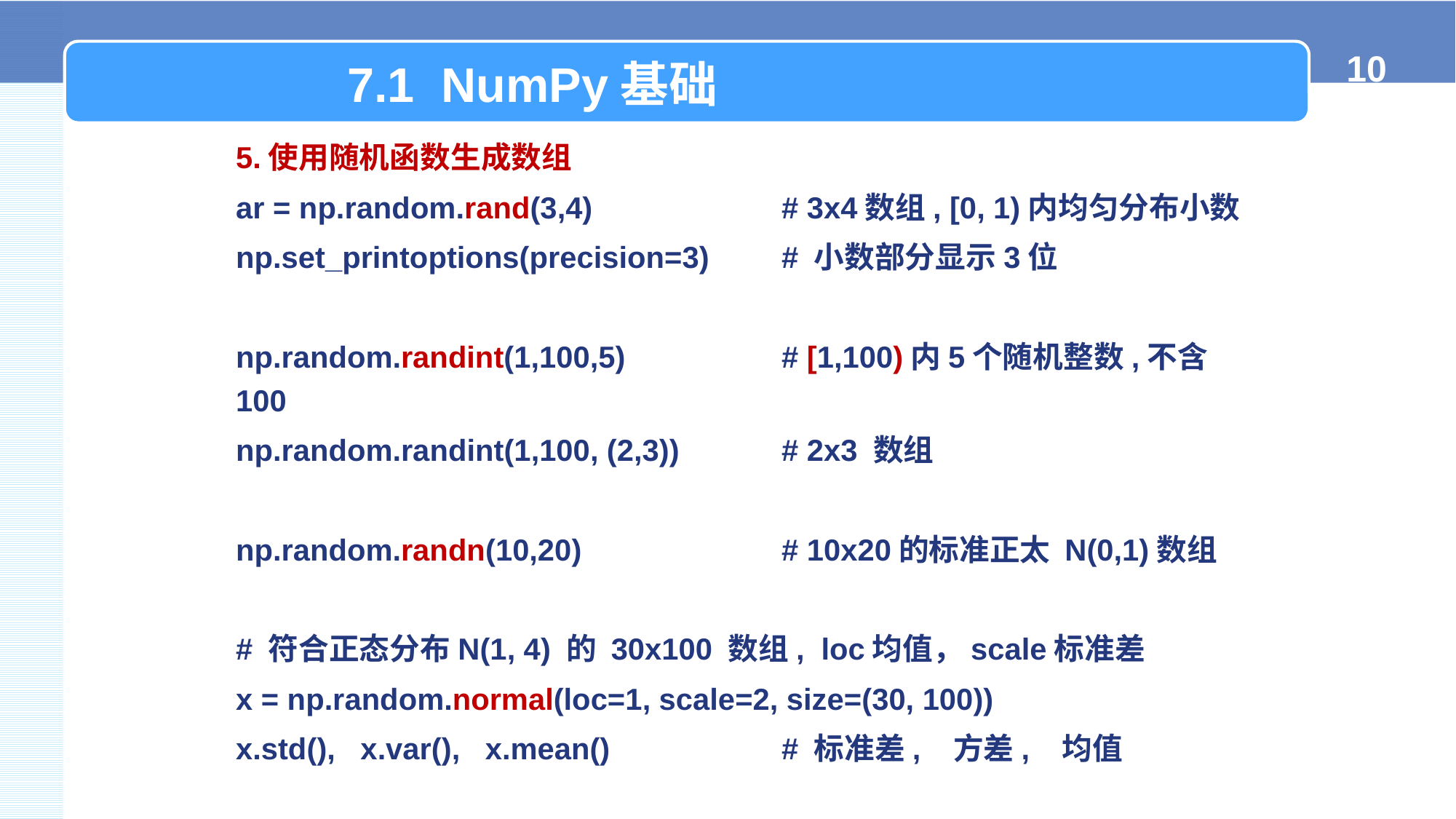

7.1  NumPy基础
5.使用随机函数生成数组
ar = np.random.rand(3,4) 		# 3x4数组, [0, 1)内均匀分布小数
np.set_printoptions(precision=3)   	# 小数部分显示3位

np.random.randint(1,100,5)  		# [1,100)内5个随机整数,不含100
np.random.randint(1,100, (2,3))  	# 2x3 数组

np.random.randn(10,20) 		# 10x20的标准正太 N(0,1)数组

# 符合正态分布N(1, 4) 的 30x100 数组,  loc均值，scale标准差
x = np.random.normal(loc=1, scale=2, size=(30, 100))
x.std(),   x.var(),   x.mean()   		# 标准差,   方差,   均值